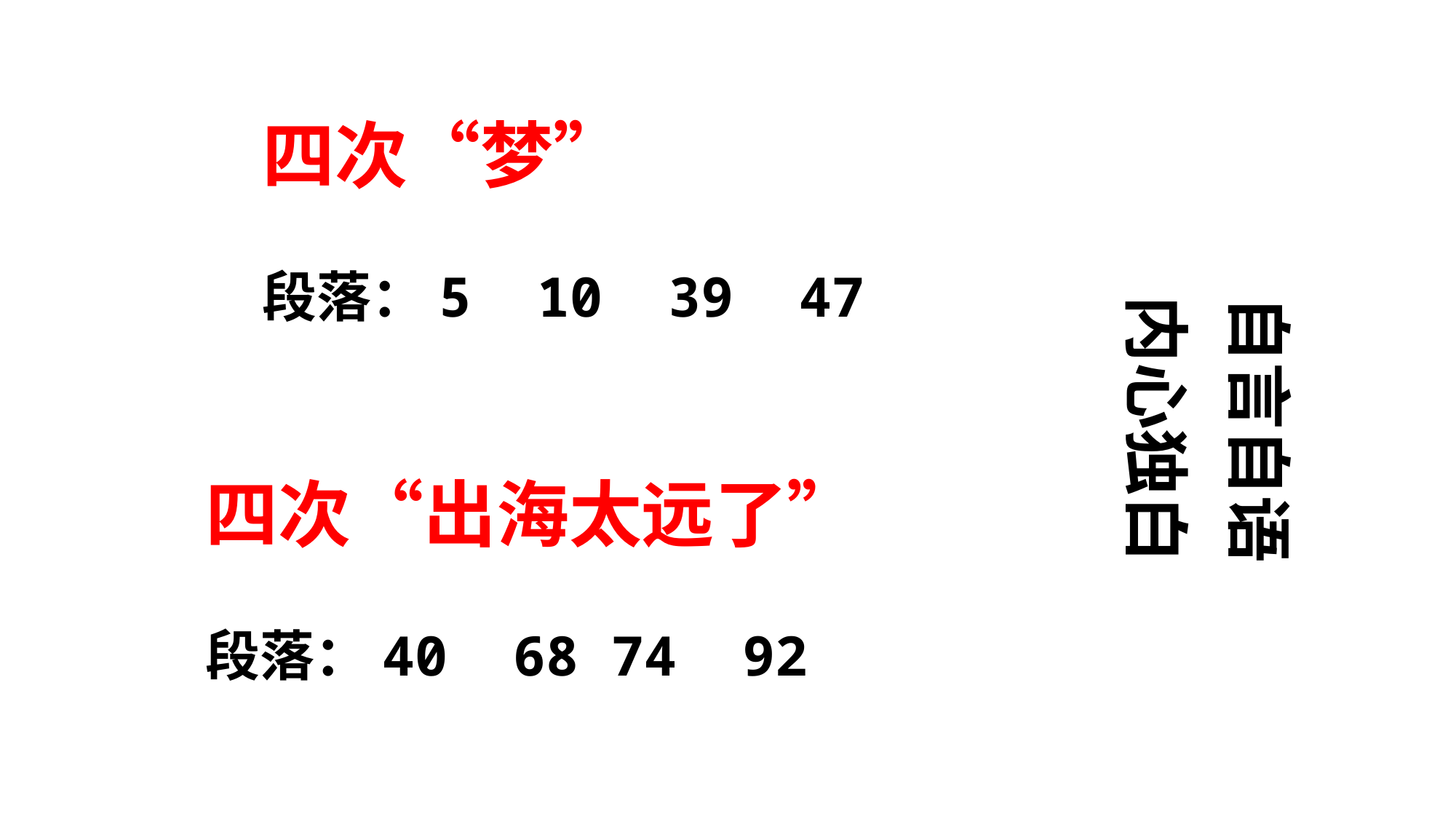

四次“梦”

段落：5  10  39  47
内心独白
自言自语
四次“出海太远了”

段落：40  68 74  92